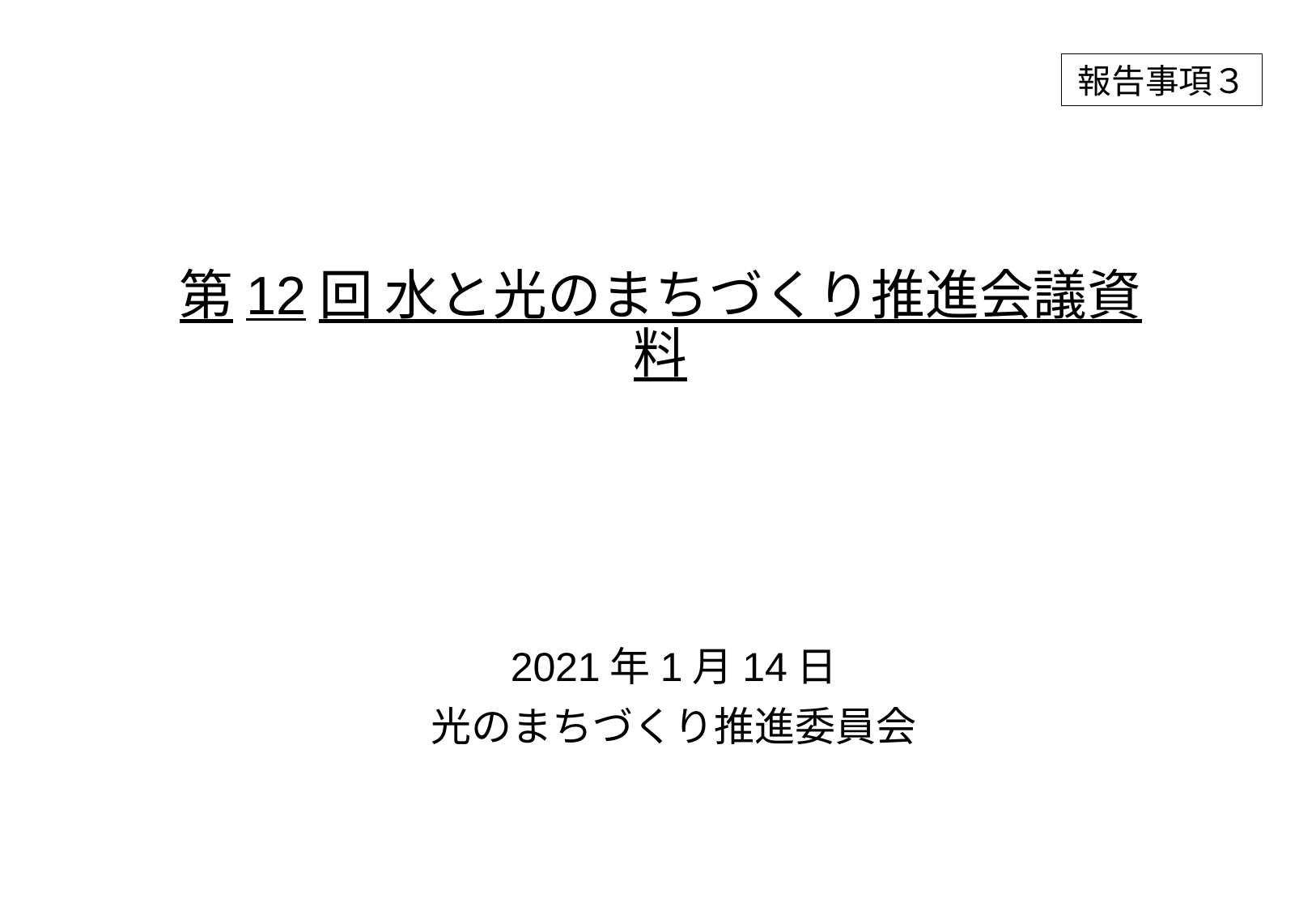

報告事項３
第12回 水と光のまちづくり推進会議資料
2021年1月14日
光のまちづくり推進委員会